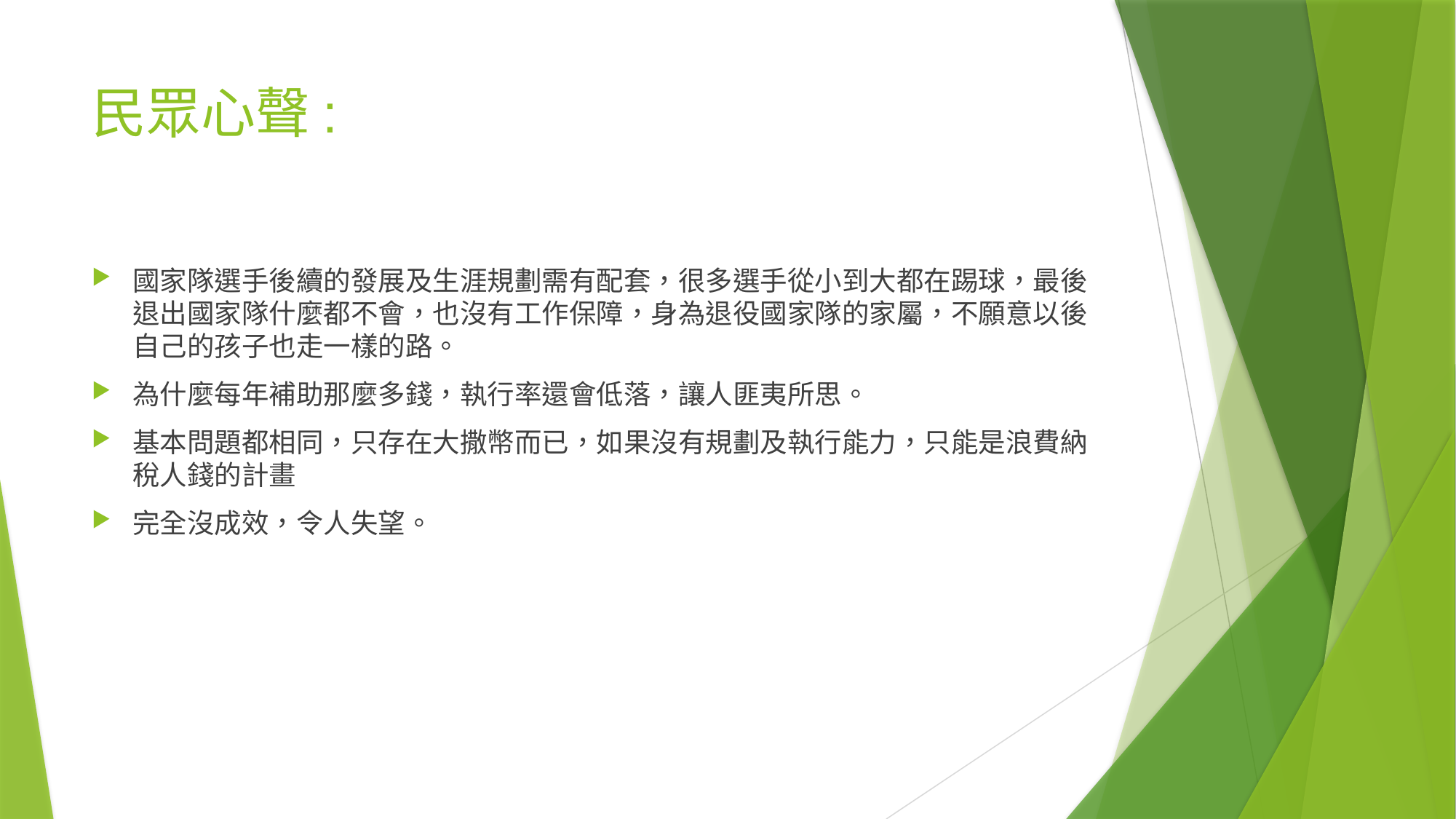

# 民眾心聲:
國家隊選手後續的發展及生涯規劃需有配套，很多選手從小到大都在踢球，最後退出國家隊什麼都不會，也沒有工作保障，身為退役國家隊的家屬，不願意以後自己的孩子也走一樣的路。
為什麼每年補助那麼多錢，執行率還會低落，讓人匪夷所思。
基本問題都相同，只存在大撒幣而已，如果沒有規劃及執行能力，只能是浪費納稅人錢的計畫
完全沒成效，令人失望。